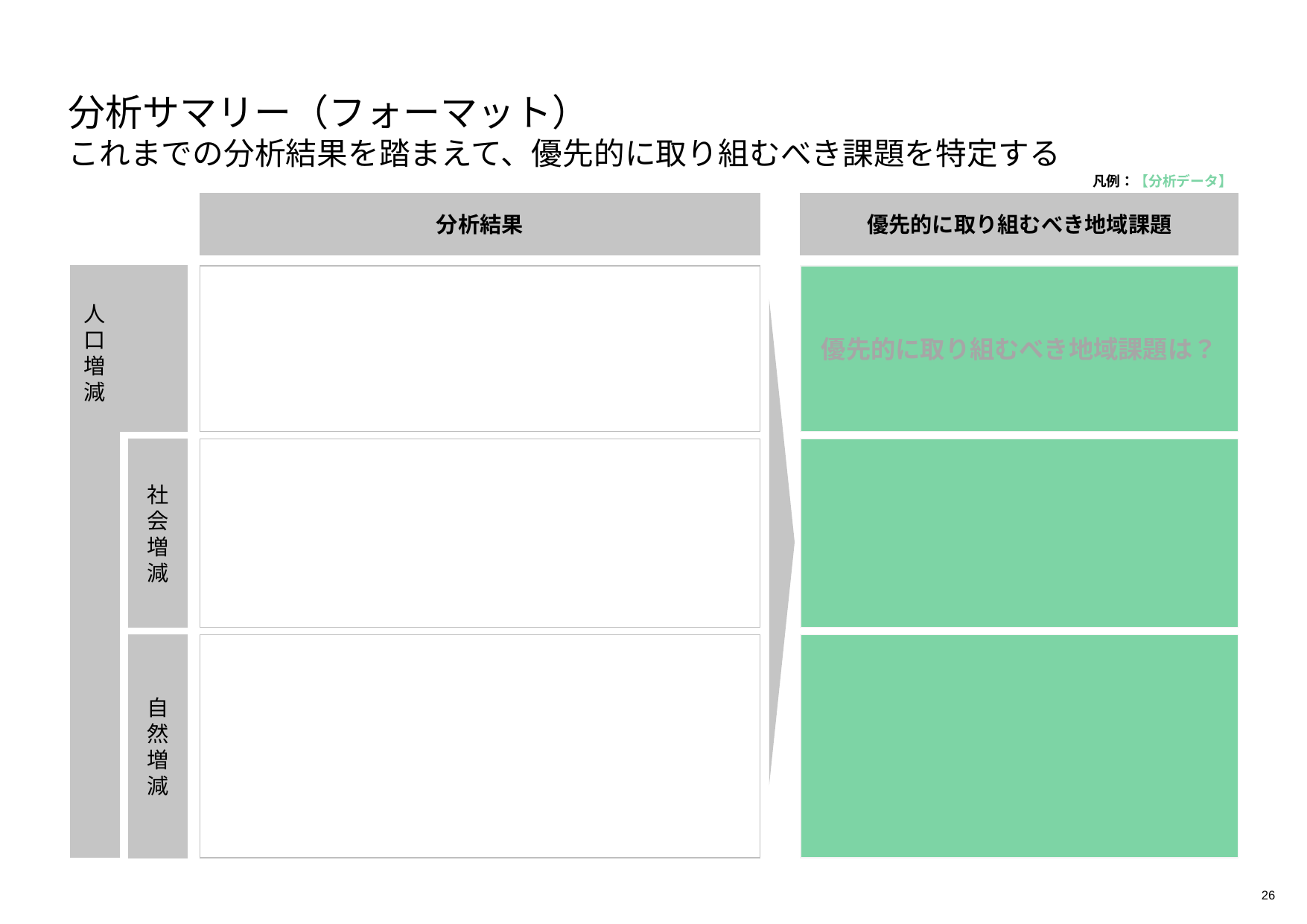

# 分析サマリー（フォーマット） これまでの分析結果を踏まえて、優先的に取り組むべき課題を特定する
凡例：【分析データ】
分析結果
優先的に取り組むべき地域課題

人口増減

優先的に取り組むべき地域課題は？
社会増減

自然増減